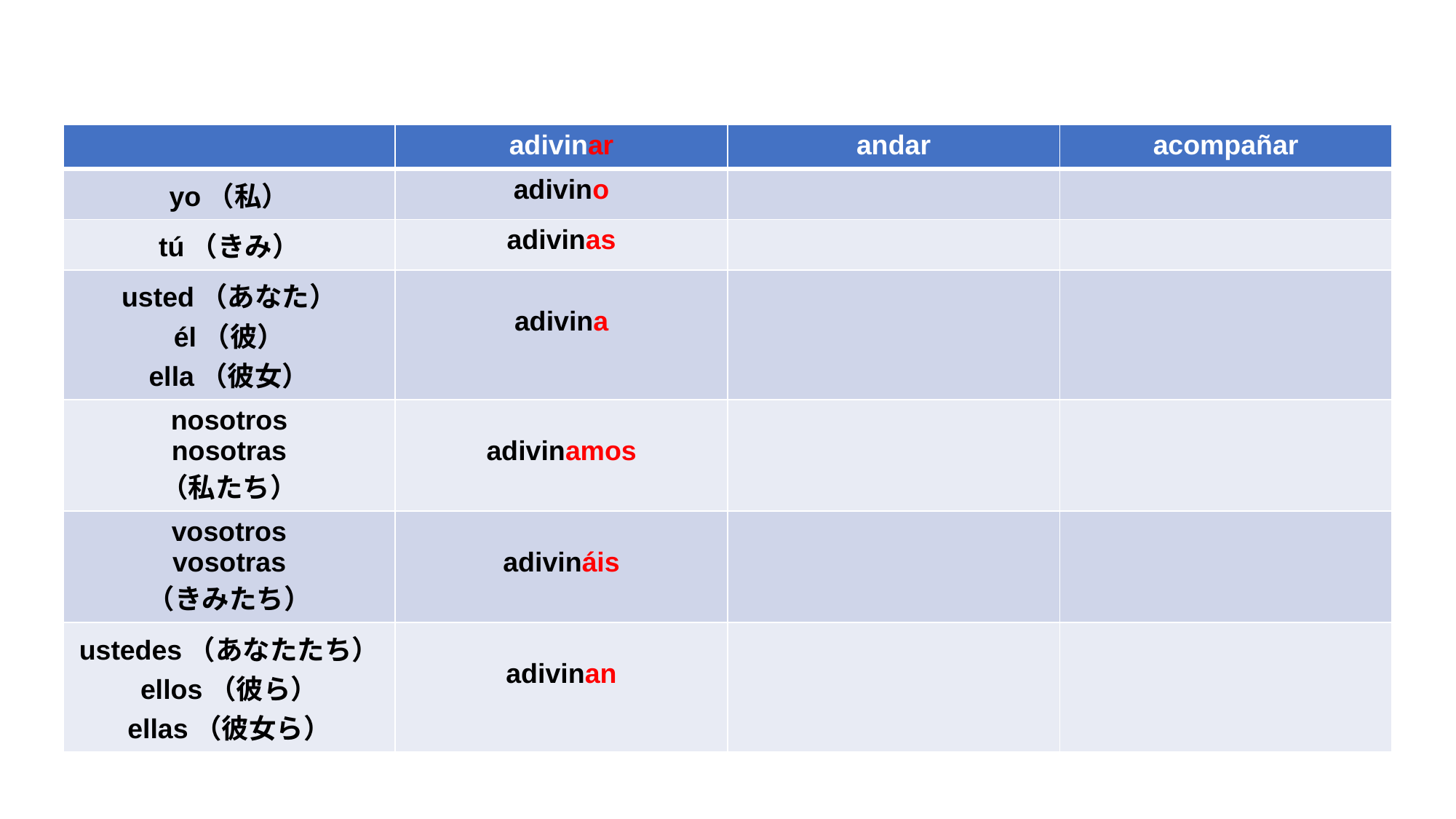

|  | adivinar | andar | acompañar |
| --- | --- | --- | --- |
| yo（私） | adivino |  |  |
| tú（きみ） | adivinas |  |  |
| usted（あなた） él（彼） ella（彼女） | adivina |  |  |
| nosotros nosotras （私たち） | adivinamos |  |  |
| vosotros vosotras （きみたち） | adivináis |  |  |
| ustedes（あなたたち） ellos（彼ら） ellas（彼女ら） | adivinan |  |  |